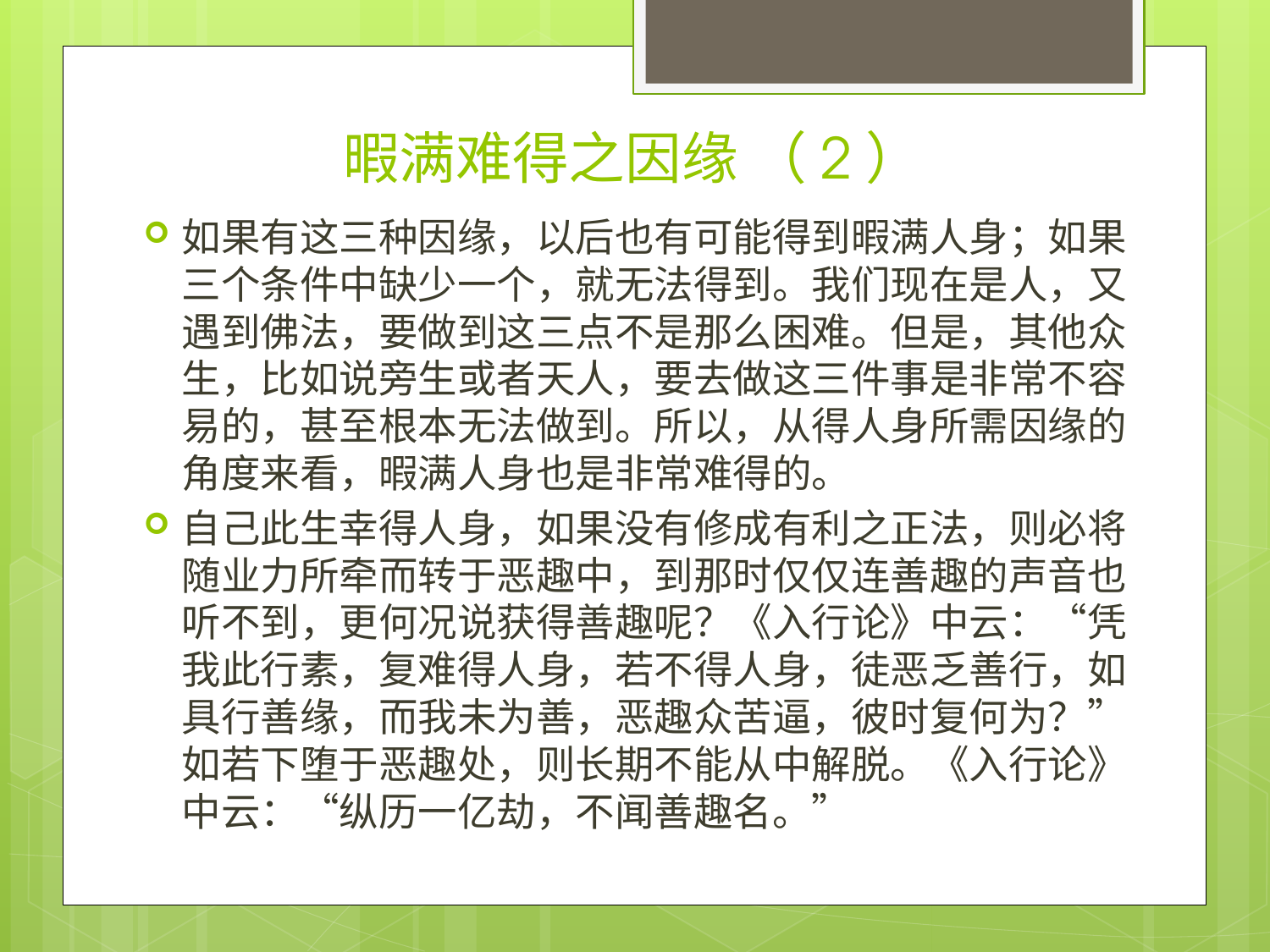

# 暇满难得之因缘 （2）
如果有这三种因缘，以后也有可能得到暇满人身；如果三个条件中缺少一个，就无法得到。我们现在是人，又遇到佛法，要做到这三点不是那么困难。但是，其他众生，比如说旁生或者天人，要去做这三件事是非常不容易的，甚至根本无法做到。所以，从得人身所需因缘的角度来看，暇满人身也是非常难得的。
自己此生幸得人身，如果没有修成有利之正法，则必将随业力所牵而转于恶趣中，到那时仅仅连善趣的声音也听不到，更何况说获得善趣呢？《入行论》中云：“凭我此行素，复难得人身，若不得人身，徒恶乏善行，如具行善缘，而我未为善，恶趣众苦逼，彼时复何为？”如若下堕于恶趣处，则长期不能从中解脱。《入行论》中云：“纵历一亿劫，不闻善趣名。”